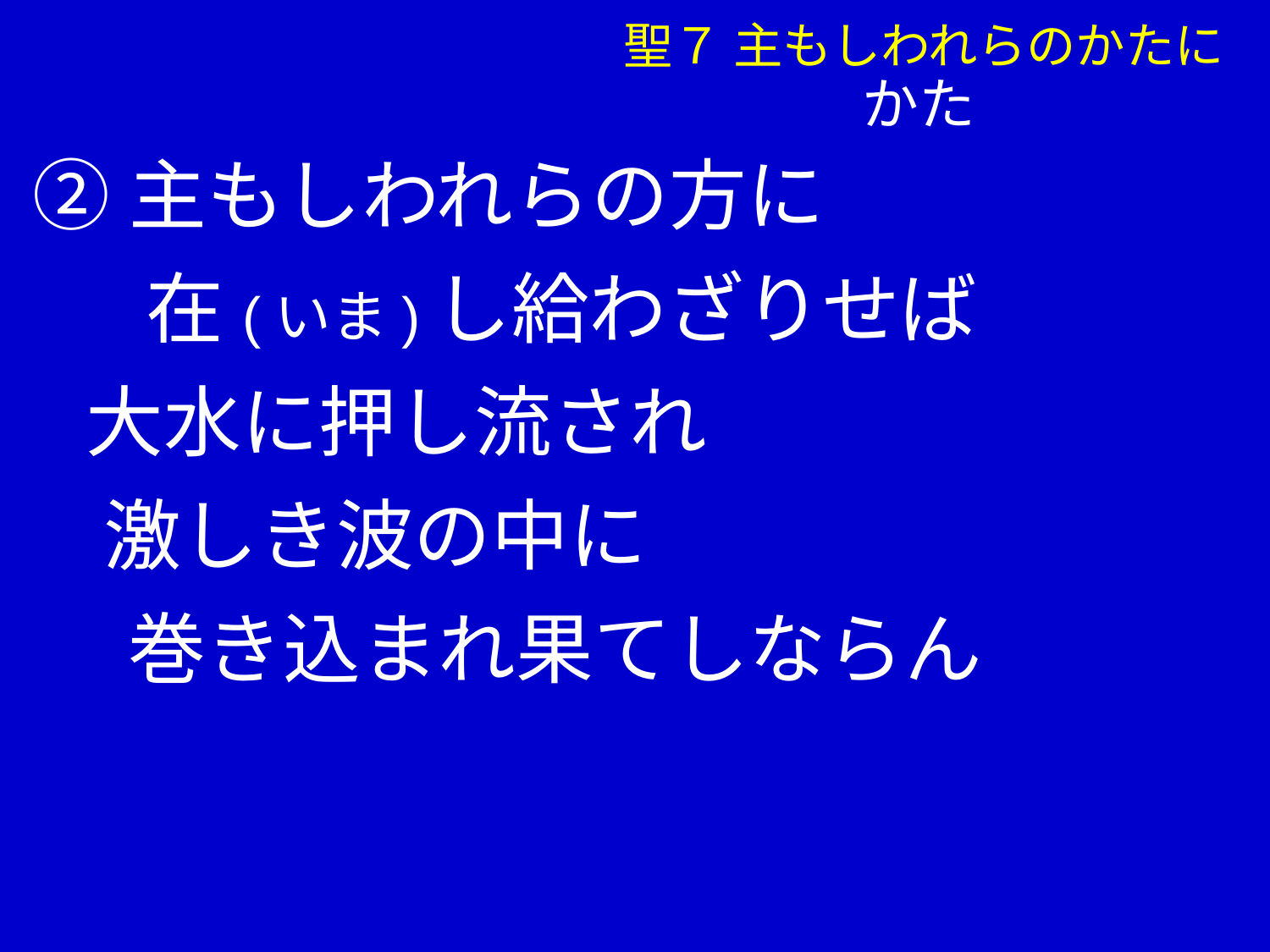

かた
②主もしわれらの方に
 　在(いま)し給わざりせば
  大水に押し流され
   激しき波の中に
　 巻き込まれ果てしならん
聖７ 主もしわれらのかたに